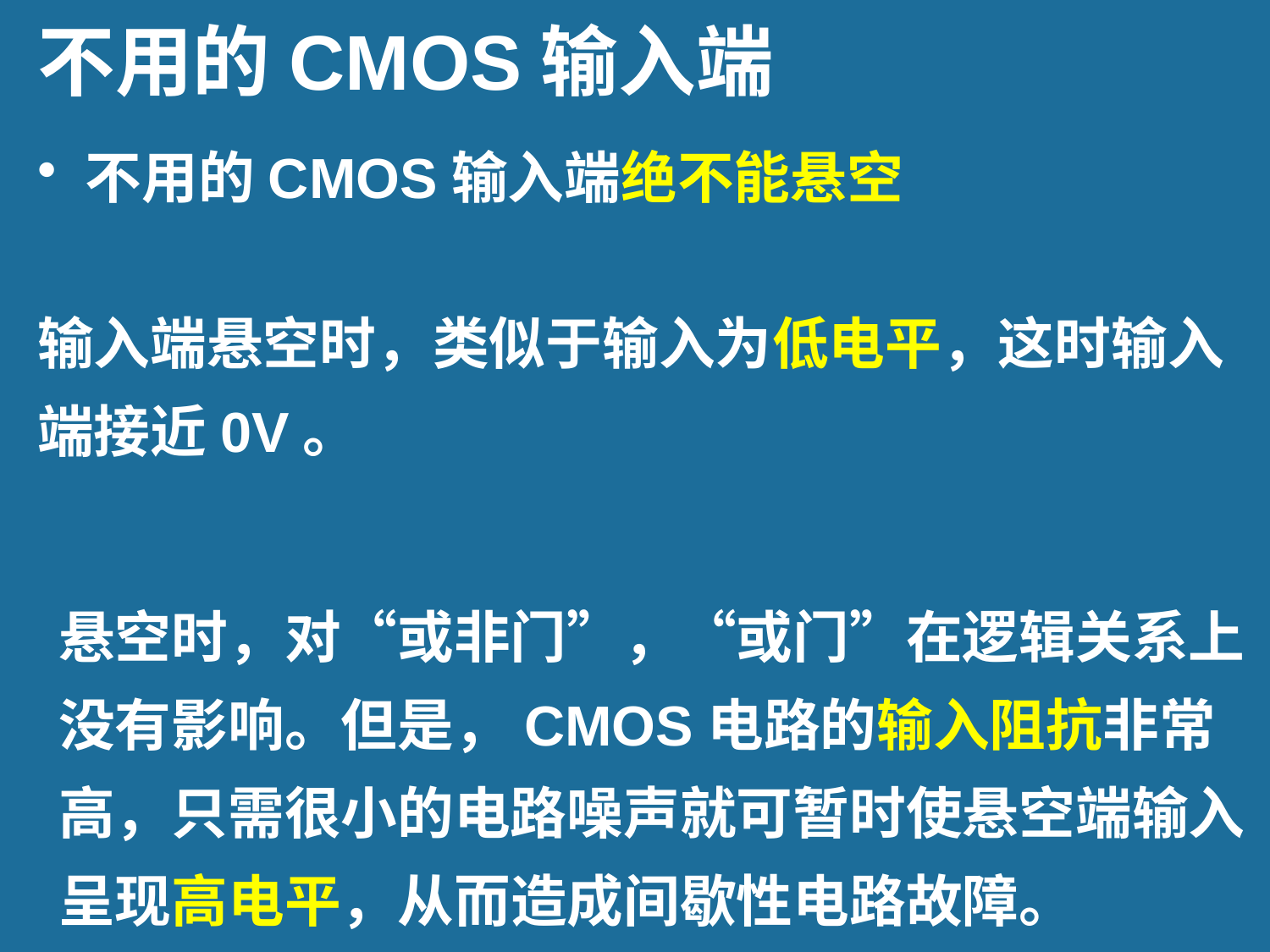

# 不用的CMOS输入端
不用的CMOS输入端绝不能悬空
输入端悬空时，类似于输入为低电平，这时输入端接近0V。
悬空时，对“或非门”，“或门”在逻辑关系上没有影响。但是，CMOS电路的输入阻抗非常高，只需很小的电路噪声就可暂时使悬空端输入呈现高电平，从而造成间歇性电路故障。
41